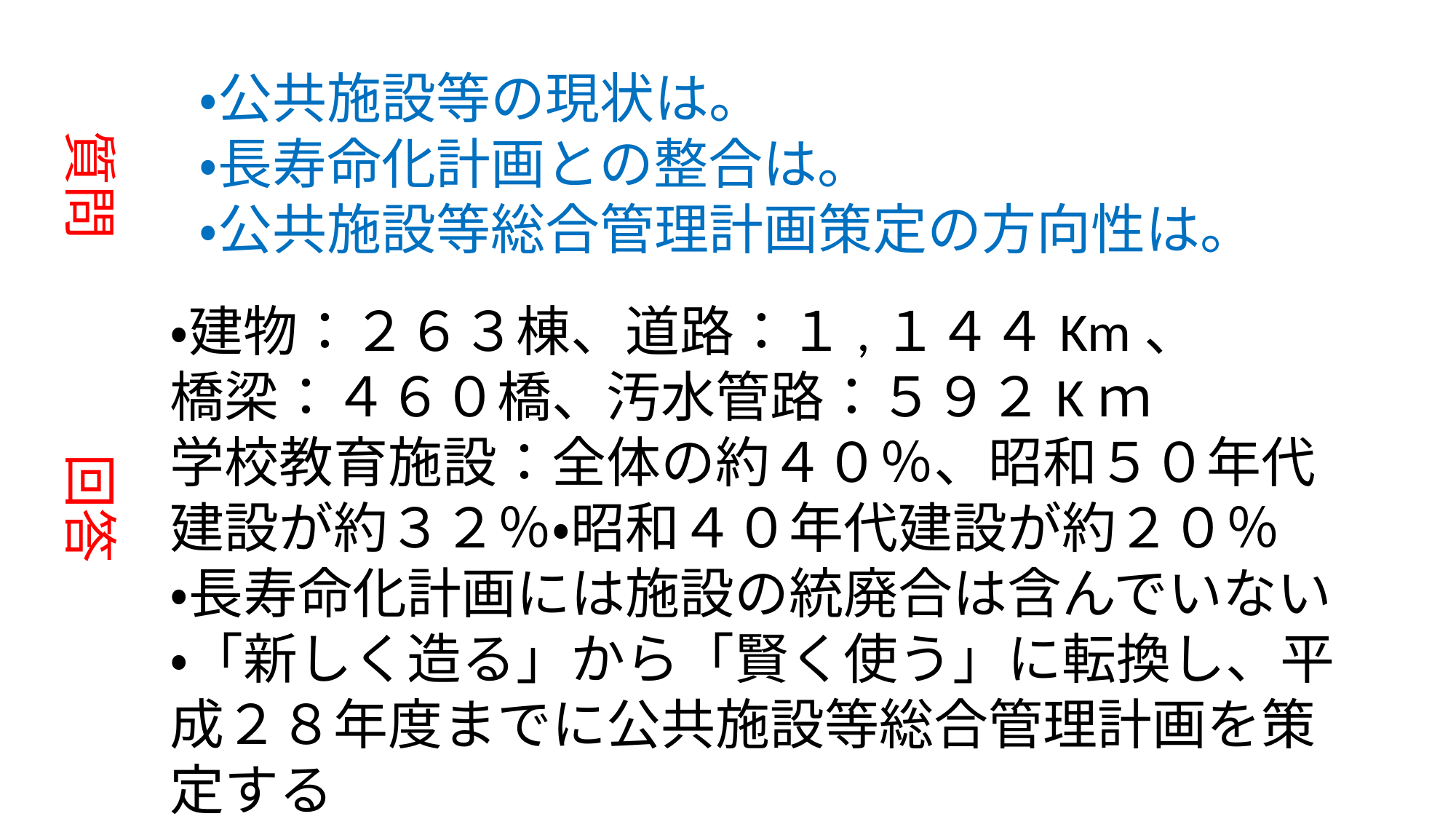

・公共施設等の現状は。
・長寿命化計画との整合は。
・公共施設等総合管理計画策定の方向性は。
質問
・建物：２６３棟、道路：１,１４４Km、
橋梁：４６０橋、汚水管路：５９２Kｍ
学校教育施設：全体の約４０％、昭和５０年代建設が約３２％・昭和４０年代建設が約２０％
・長寿命化計画には施設の統廃合は含んでいない
・「新しく造る」から「賢く使う」に転換し、平成２８年度までに公共施設等総合管理計画を策定する
回答